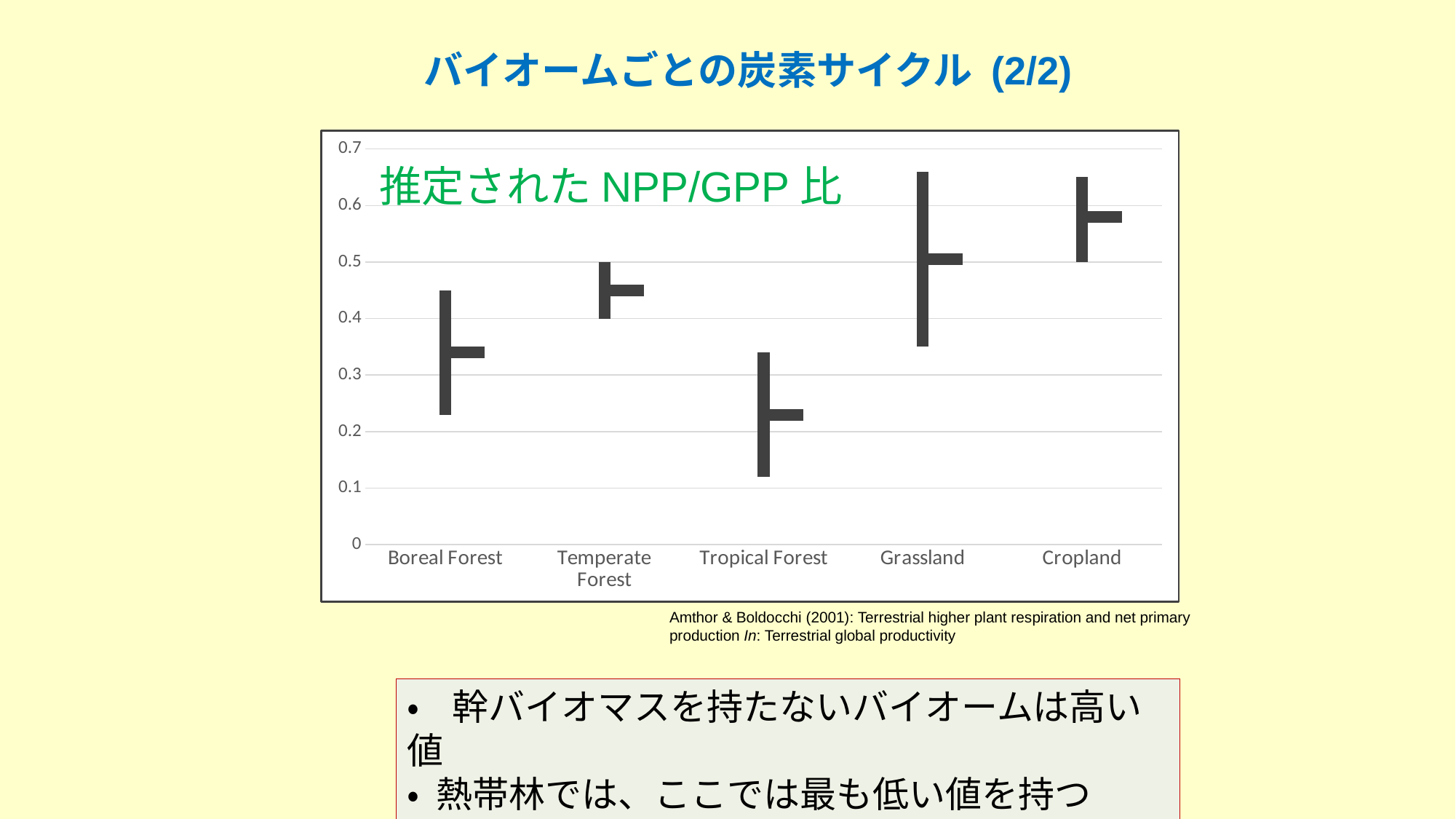

バイオームごとの炭素サイクル (2/2)

[unsupported chart]

推定されたNPP/GPP比
Amthor & Boldocchi (2001): Terrestrial higher plant respiration and net primary production In: Terrestrial global productivity
•幹バイオマスを持たないバイオームは高い値
• 熱帯林では、ここでは最も低い値を持つ